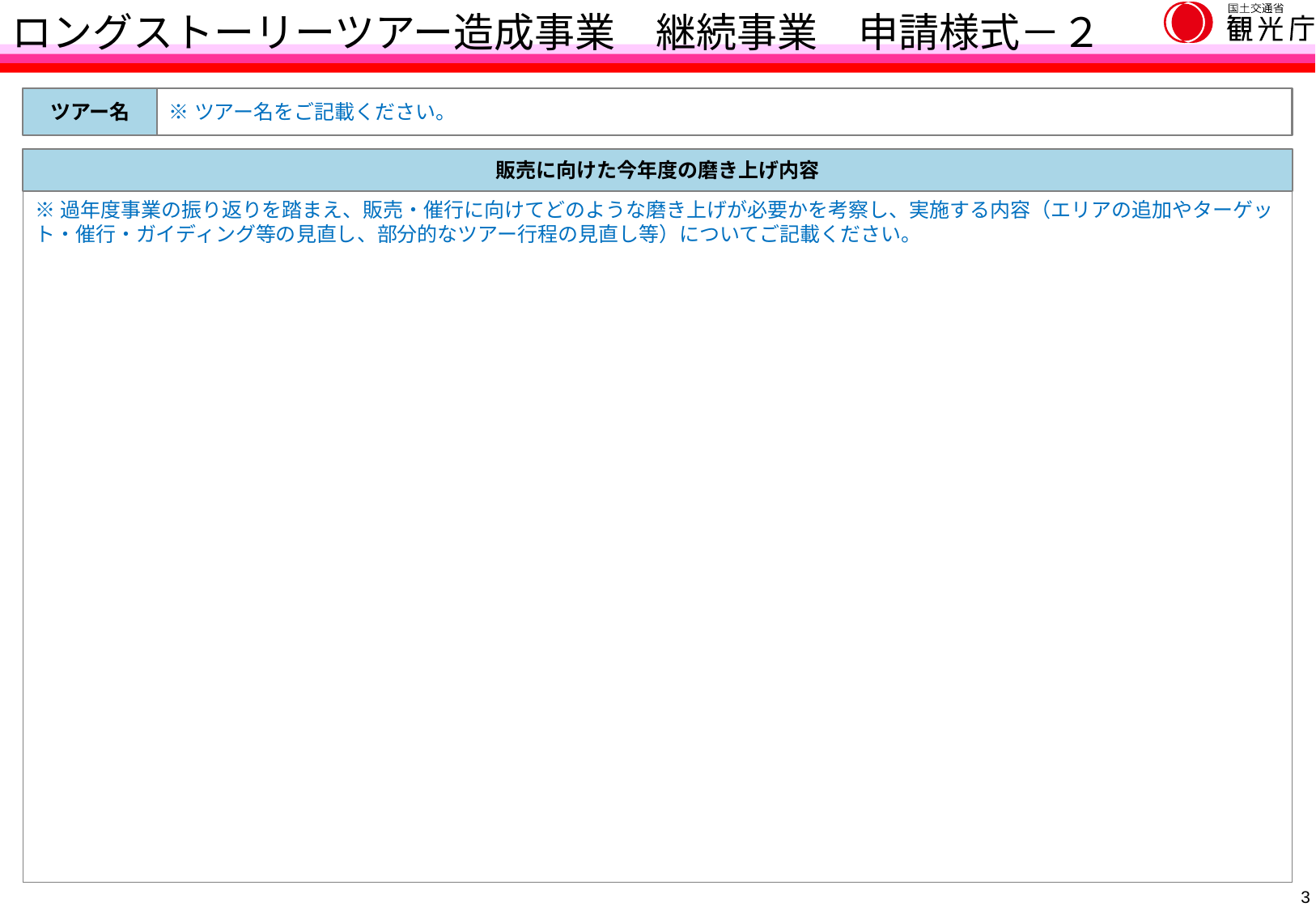

ロングストーリーツアー造成事業　継続事業　申請様式－２
ツアー名
※ツアー名をご記載ください。
販売に向けた今年度の磨き上げ内容
※過年度事業の振り返りを踏まえ、販売・催行に向けてどのような磨き上げが必要かを考察し、実施する内容（エリアの追加やターゲット・催行・ガイディング等の見直し、部分的なツアー行程の見直し等）についてご記載ください。
3